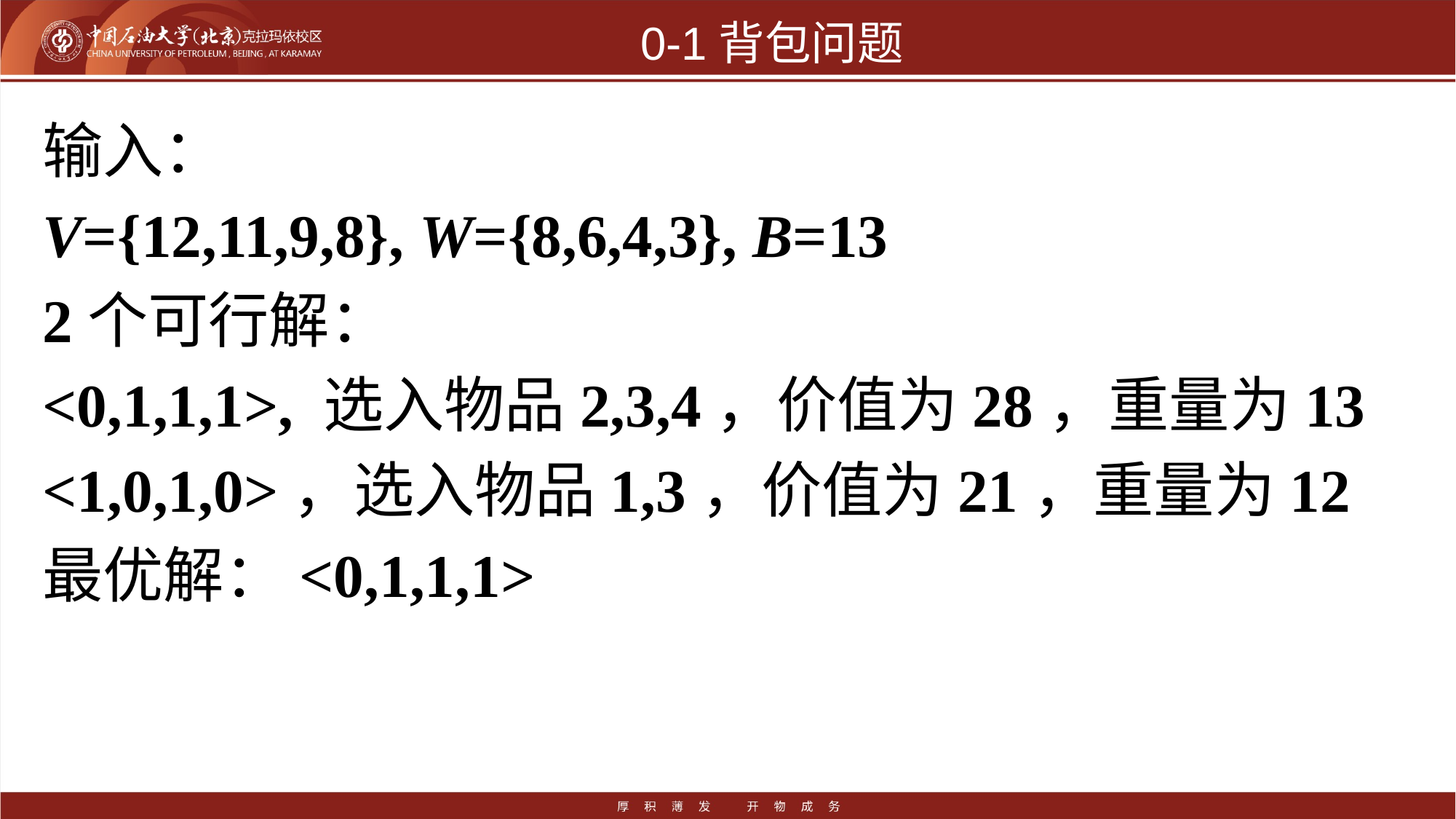

# 0-1背包问题
输入：
V={12,11,9,8}, W={8,6,4,3}, B=13
2个可行解：
<0,1,1,1>, 选入物品2,3,4，价值为28，重量为13
<1,0,1,0>，选入物品1,3，价值为21，重量为12
最优解：<0,1,1,1>